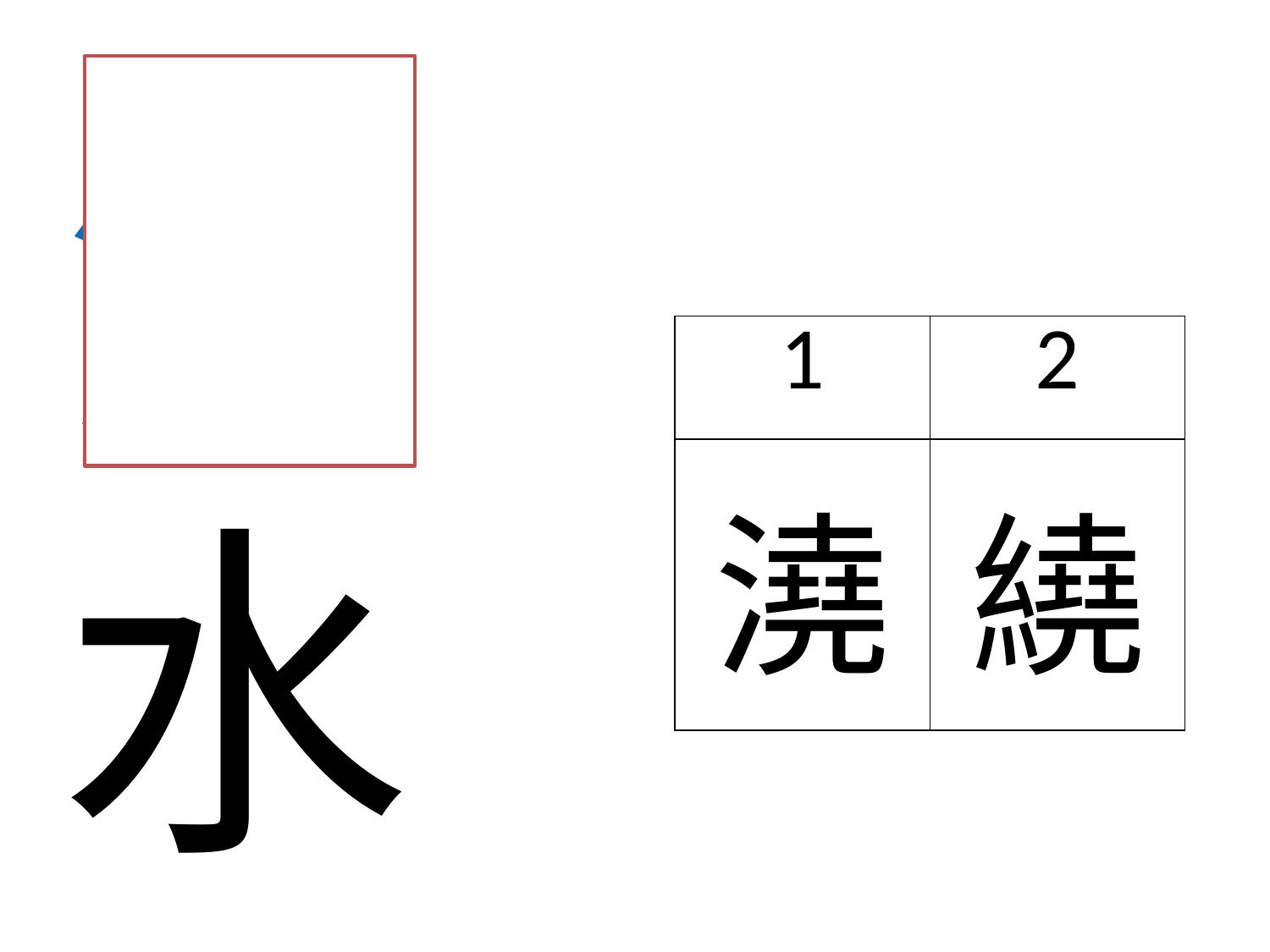

澆

| 1 | 2 |
| --- | --- |
| 澆 | 繞 |
水